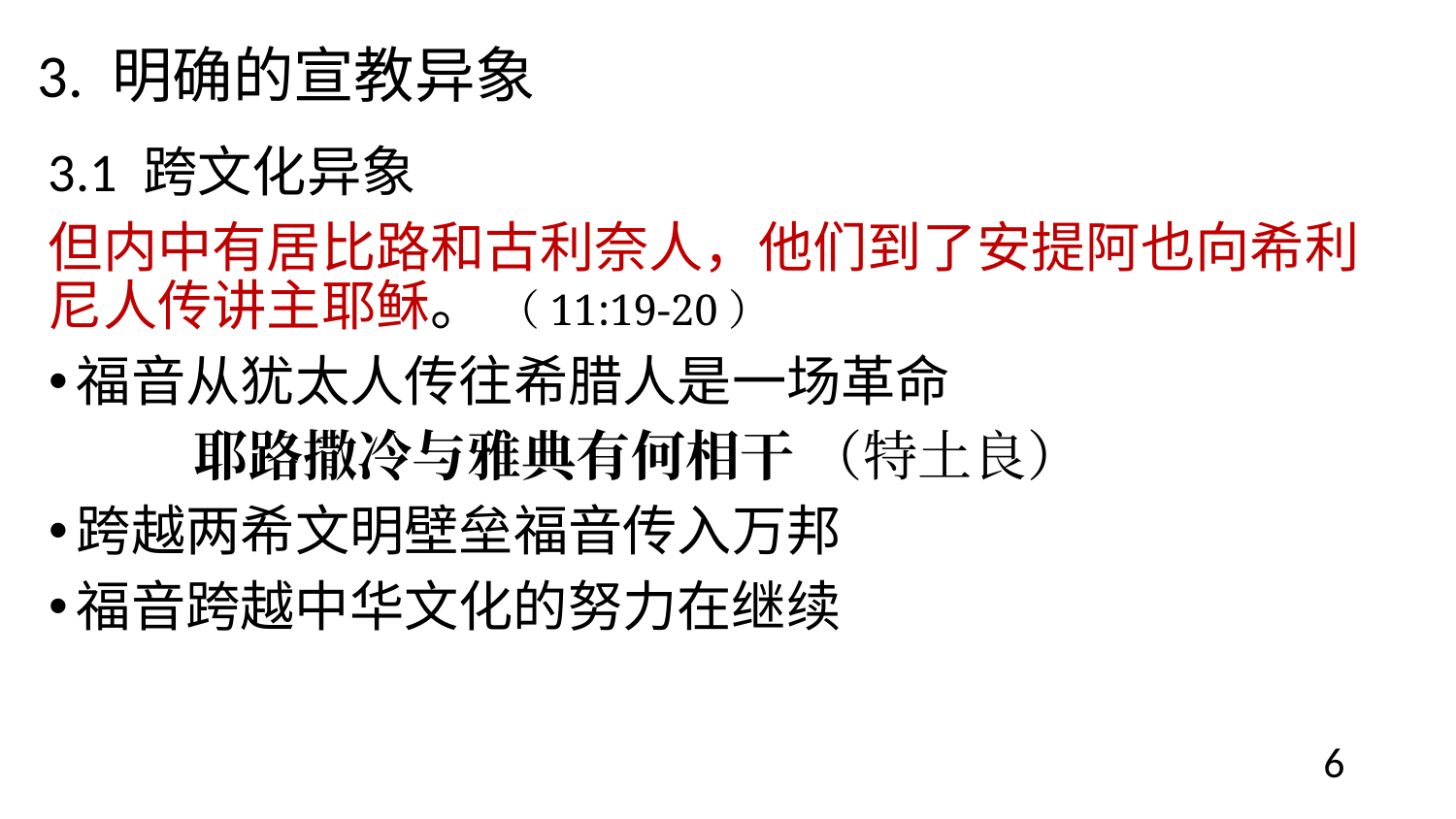

# 3. 明确的宣教异象
3.1 跨文化异象
但内中有居比路和古利奈人，他们到了安提阿也向希利尼人传讲主耶稣。 （11:19-20）
福音从犹太人传往希腊人是一场革命
	耶路撒冷与雅典有何相干 （特土良）
跨越两希文明壁垒福音传入万邦
福音跨越中华文化的努力在继续

6